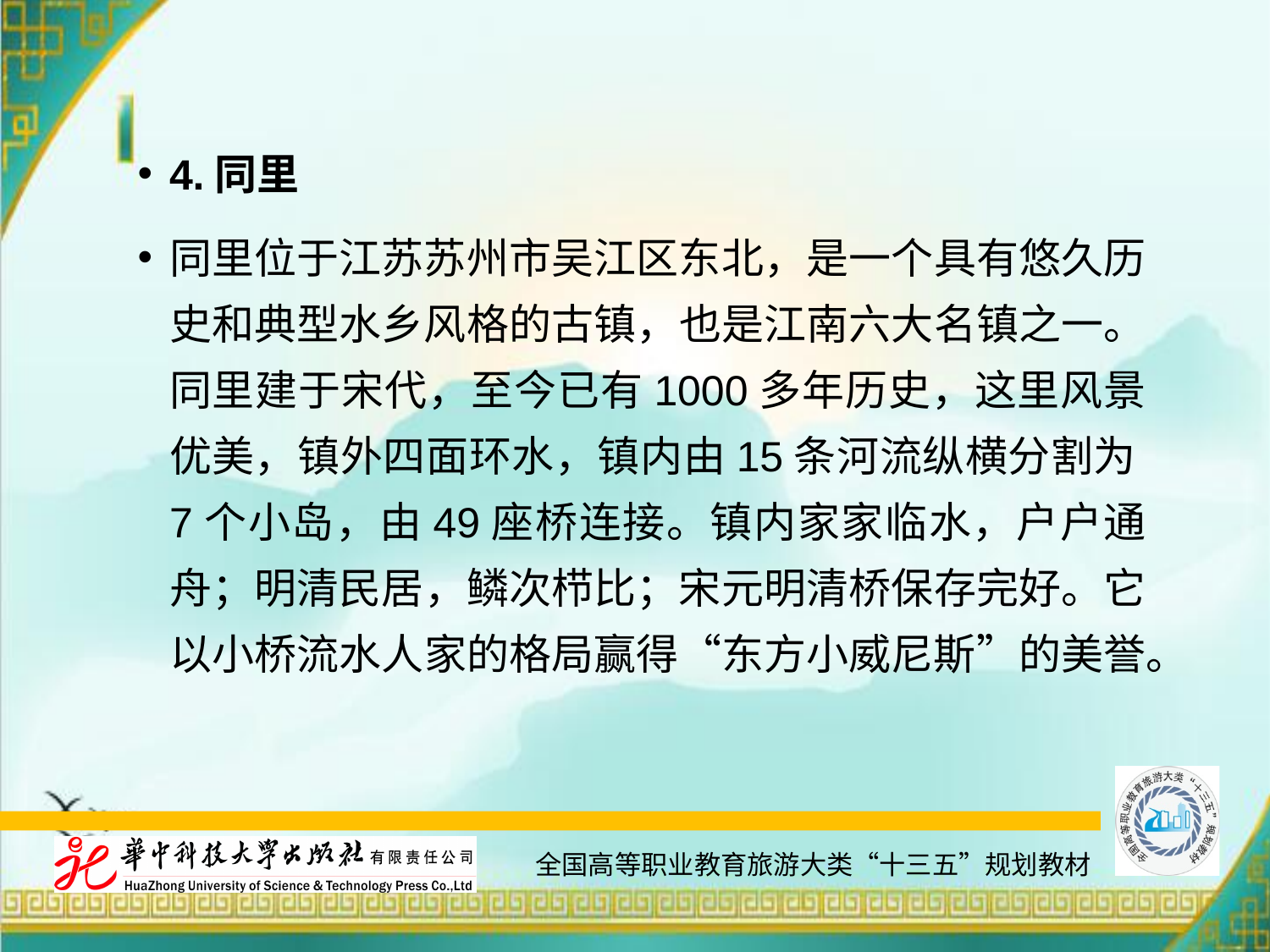

#
4.同里
同里位于江苏苏州市吴江区东北，是一个具有悠久历史和典型水乡风格的古镇，也是江南六大名镇之一。同里建于宋代，至今已有1000多年历史，这里风景优美，镇外四面环水，镇内由15条河流纵横分割为7个小岛，由49座桥连接。镇内家家临水，户户通舟；明清民居，鳞次栉比；宋元明清桥保存完好。它以小桥流水人家的格局赢得“东方小威尼斯”的美誉。